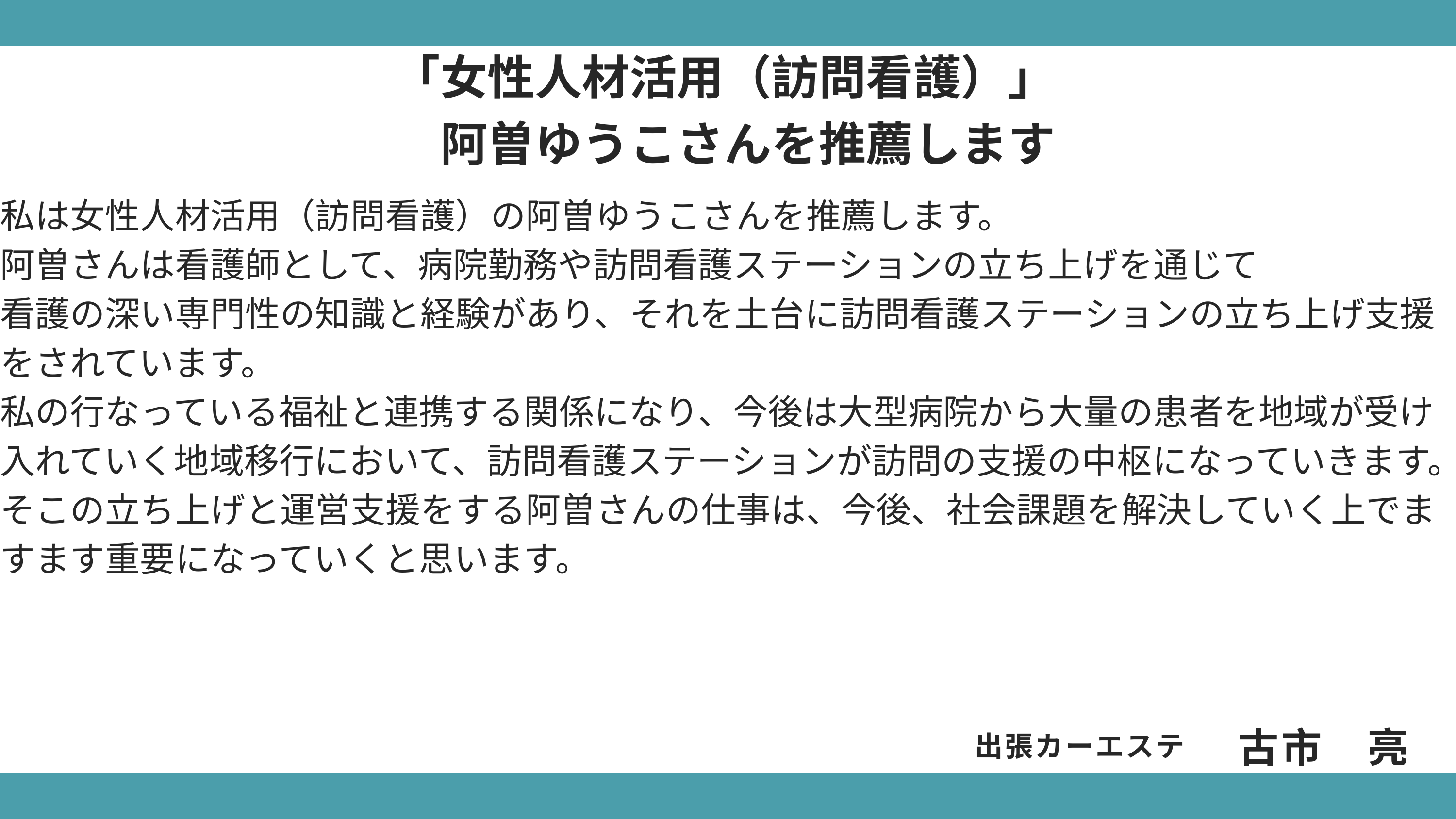

「女性人材活用（訪問看護）」
　阿曽ゆうこさんを推薦します

私は女性人材活用（訪問看護）の阿曽ゆうこさんを推薦します。
阿曽さんは看護師として、病院勤務や訪問看護ステーションの立ち上げを通じて
看護の深い専門性の知識と経験があり、それを土台に訪問看護ステーションの立ち上げ支援をされています。
私の行なっている福祉と連携する関係になり、今後は大型病院から大量の患者を地域が受け入れていく地域移行において、訪問看護ステーションが訪問の支援の中枢になっていきます。そこの立ち上げと運営支援をする阿曽さんの仕事は、今後、社会課題を解決していく上でますます重要になっていくと思います。
古市　亮
出張カーエステ